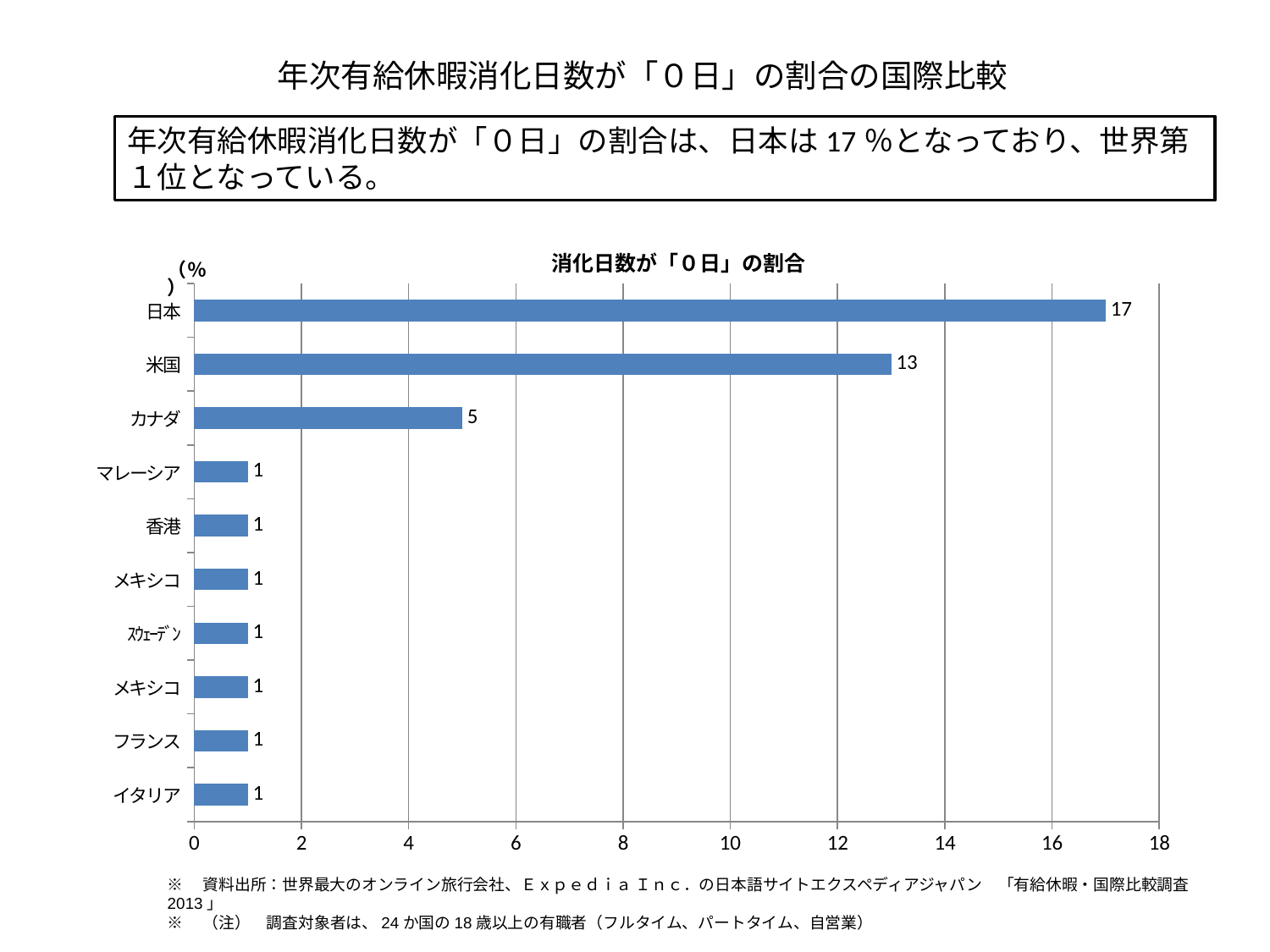

年次有給休暇消化日数が「０日」の割合の国際比較
年次有給休暇消化日数が「０日」の割合は、日本は17％となっており、世界第１位となっている。

### Chart: 消化日数が「０日」の割合

| Category |  |
|---|---|
| イタリア | 1.0 |
| フランス | 1.0 |
| メキシコ | 1.0 |
| ｽｳｪｰﾃﾞﾝ | 1.0 |
| メキシコ | 1.0 |
| 香港 | 1.0 |
| マレーシア | 1.0 |
| カナダ | 5.0 |
| 米国 | 13.0 |
| 日本 | 17.0 |
※　資料出所：世界最大のオンライン旅行会社、Ｅｘｐｅｄｉａ Ｉｎｃ．の日本語サイトエクスペディアジャパン　「有給休暇・国際比較調査2013」
※　（注）　調査対象者は、24か国の18歳以上の有職者（フルタイム、パートタイム、自営業）